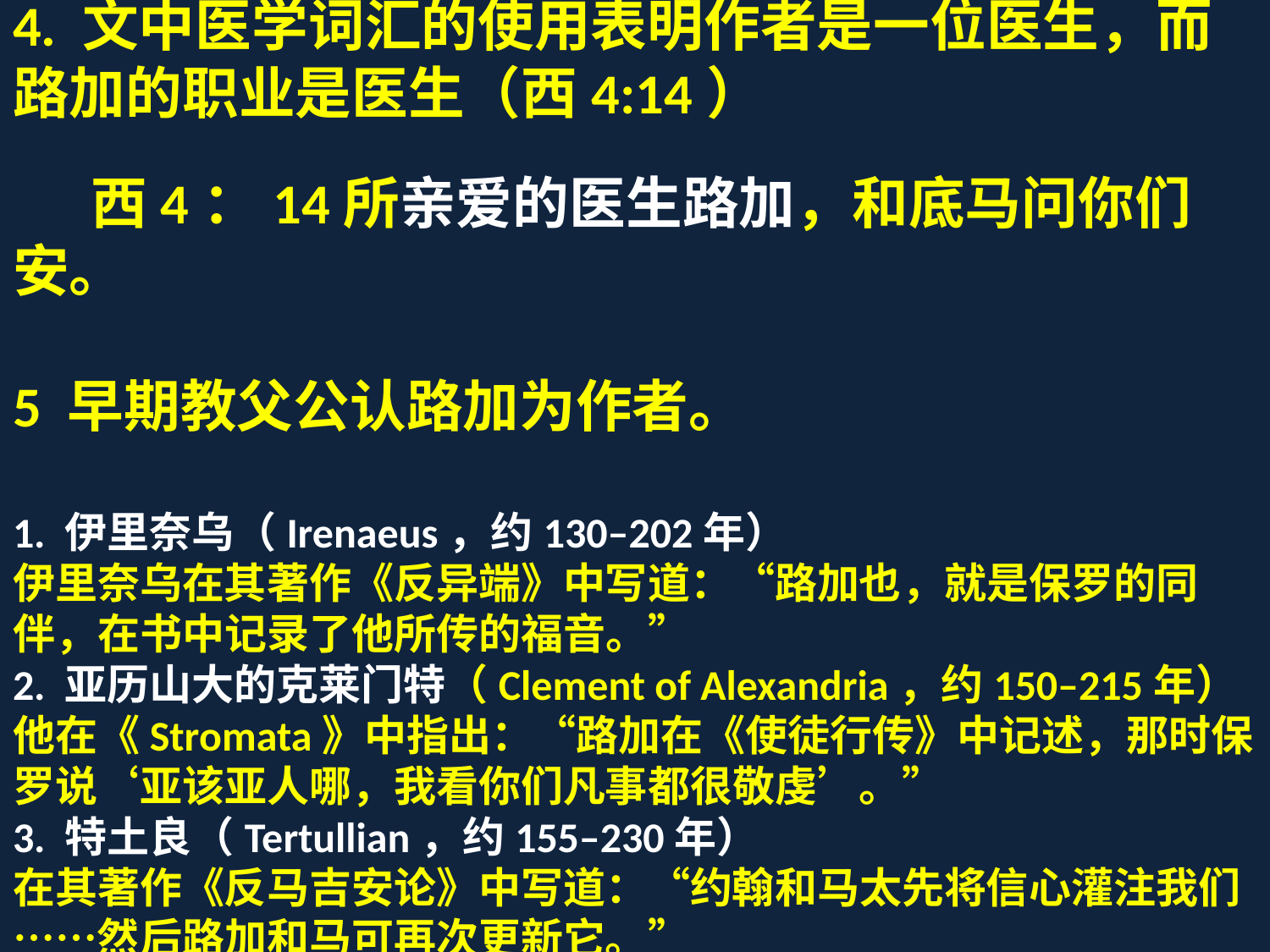

4. 文中医学词汇的使用表明作者是一位医生，而路加的职业是医生（西4:14）

     西4：14所亲爱的医生路加，和底马问你们安。

5 早期教父公认路加为作者。

1. 伊里奈乌（Irenaeus，约130–202年）
伊里奈乌在其著作《反异端》中写道：“路加也，就是保罗的同伴，在书中记录了他所传的福音。”
2. 亚历山大的克莱门特（Clement of Alexandria，约150–215年）
他在《Stromata》中指出：“路加在《使徒行传》中记述，那时保罗说‘亚该亚人哪，我看你们凡事都很敬虔’。”
3. 特土良（Tertullian，约155–230年）
在其著作《反马吉安论》中写道：“约翰和马太先将信心灌注我们……然后路加和马可再次更新它。”